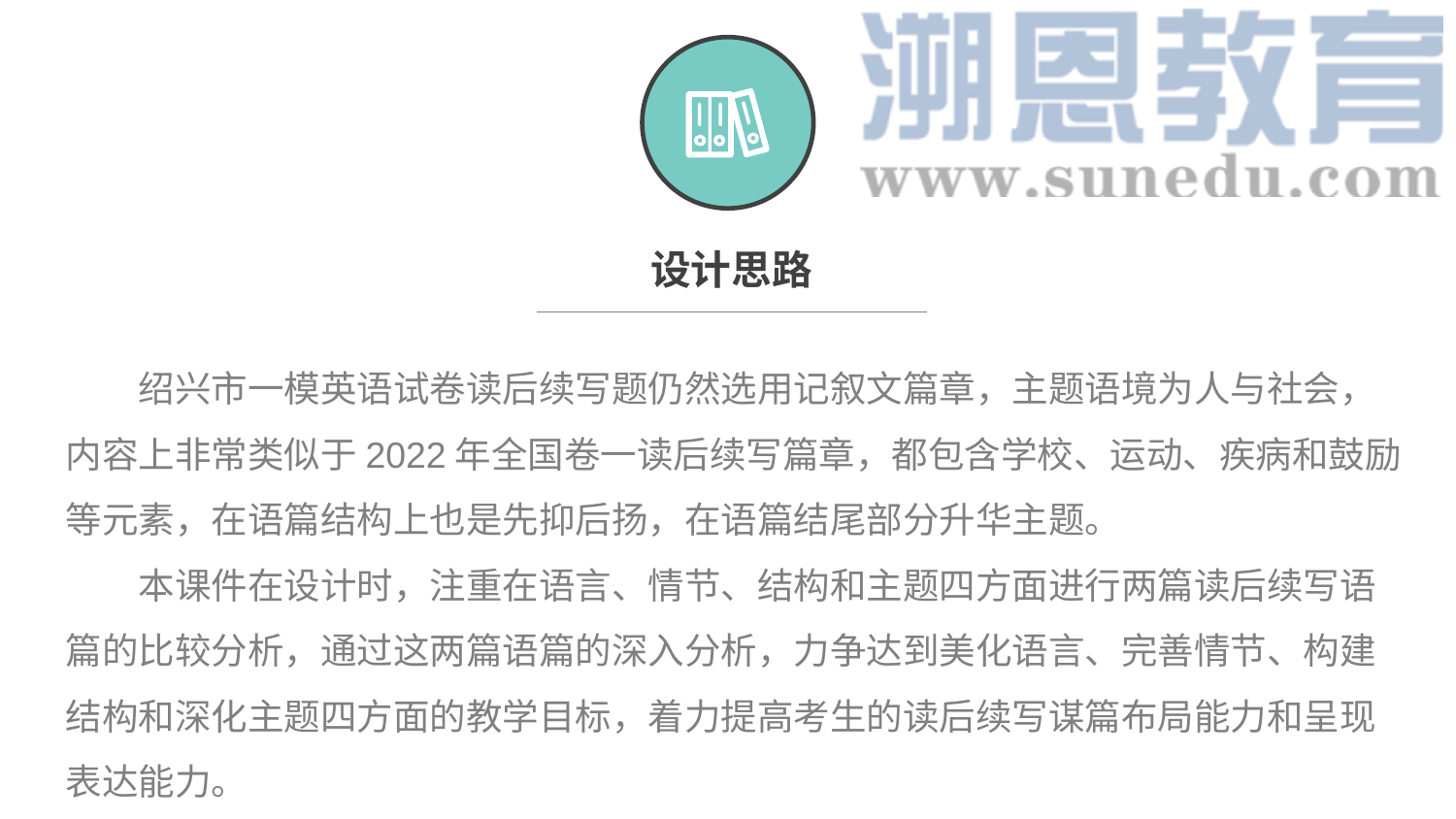

设计思路
绍兴市一模英语试卷读后续写题仍然选用记叙文篇章，主题语境为人与社会，内容上非常类似于2022年全国卷一读后续写篇章，都包含学校、运动、疾病和鼓励等元素，在语篇结构上也是先抑后扬，在语篇结尾部分升华主题。
本课件在设计时，注重在语言、情节、结构和主题四方面进行两篇读后续写语篇的比较分析，通过这两篇语篇的深入分析，力争达到美化语言、完善情节、构建结构和深化主题四方面的教学目标，着力提高考生的读后续写谋篇布局能力和呈现表达能力。